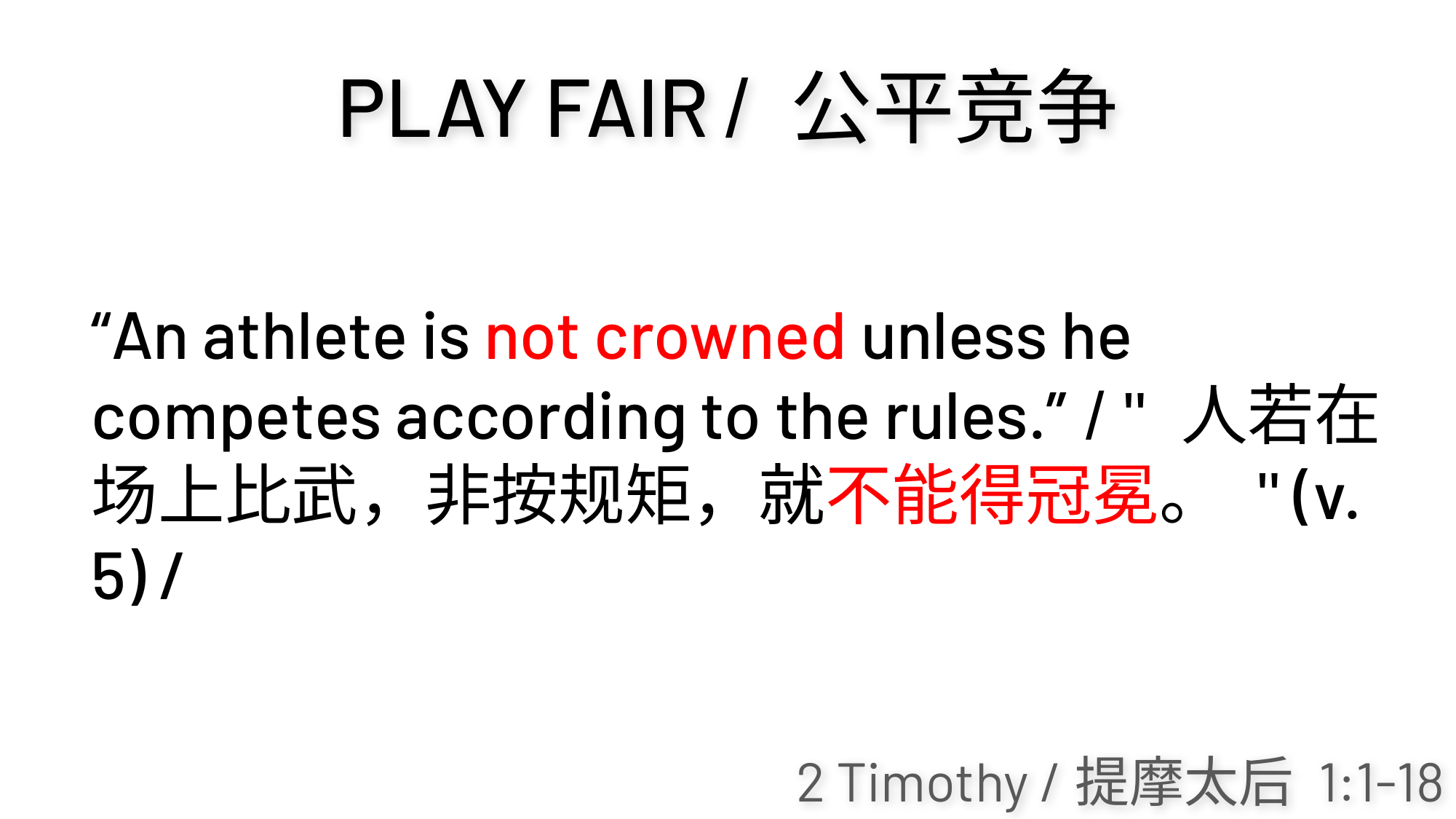

PLAY FAIR / 公平竞争
“An athlete is not crowned unless he competes according to the rules.” / " 人若在场上比武，非按规矩，就不能得冠冕。 " (v. 5) /
2 Timothy /提摩太后 1:1-18